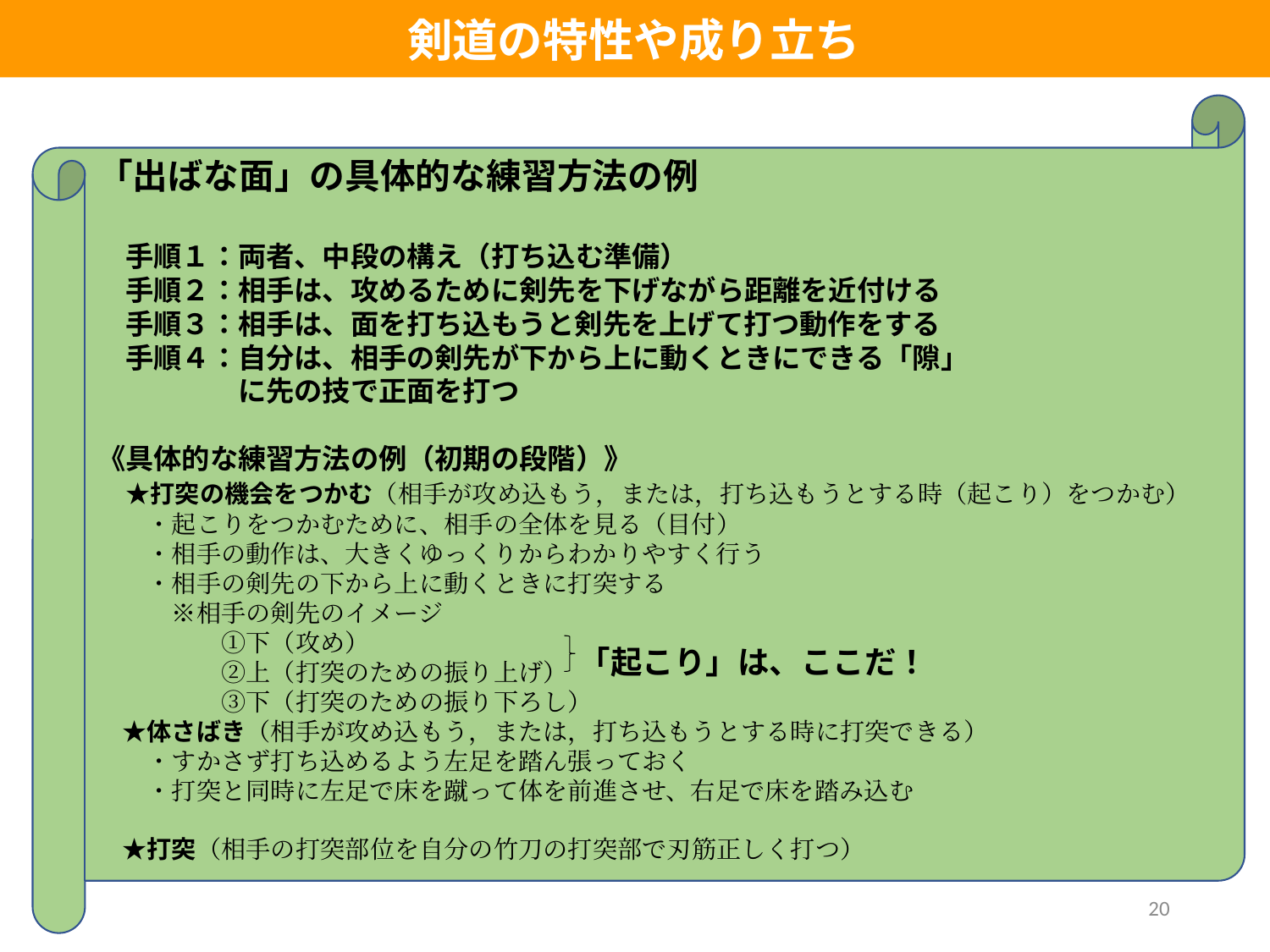

剣道の特性や成り立ち
「出ばな面」の具体的な練習方法の例

　手順１：両者、中段の構え（打ち込む準備）
　手順２：相手は、攻めるために剣先を下げながら距離を近付ける
　手順３：相手は、面を打ち込もうと剣先を上げて打つ動作をする
　手順４：自分は、相手の剣先が下から上に動くときにできる「隙」
　　　　　に先の技で正面を打つ

《具体的な練習方法の例（初期の段階）》
　★打突の機会をつかむ（相手が攻め込もう，または，打ち込もうとする時（起こり）をつかむ）
　　・起こりをつかむために、相手の全体を見る（目付）
　　・相手の動作は、大きくゆっくりからわかりやすく行う
　　・相手の剣先の下から上に動くときに打突する
　　　※相手の剣先のイメージ
　　　　　①下（攻め）
　　　　　②上（打突のための振り上げ）
　　　　　③下（打突のための振り下ろし）
　★体さばき（相手が攻め込もう，または，打ち込もうとする時に打突できる）
　　・すかさず打ち込めるよう左足を踏ん張っておく
　　・打突と同時に左足で床を蹴って体を前進させ、右足で床を踏み込む

　★打突（相手の打突部位を自分の竹刀の打突部で刃筋正しく打つ）

「起こり」は、ここだ！
20